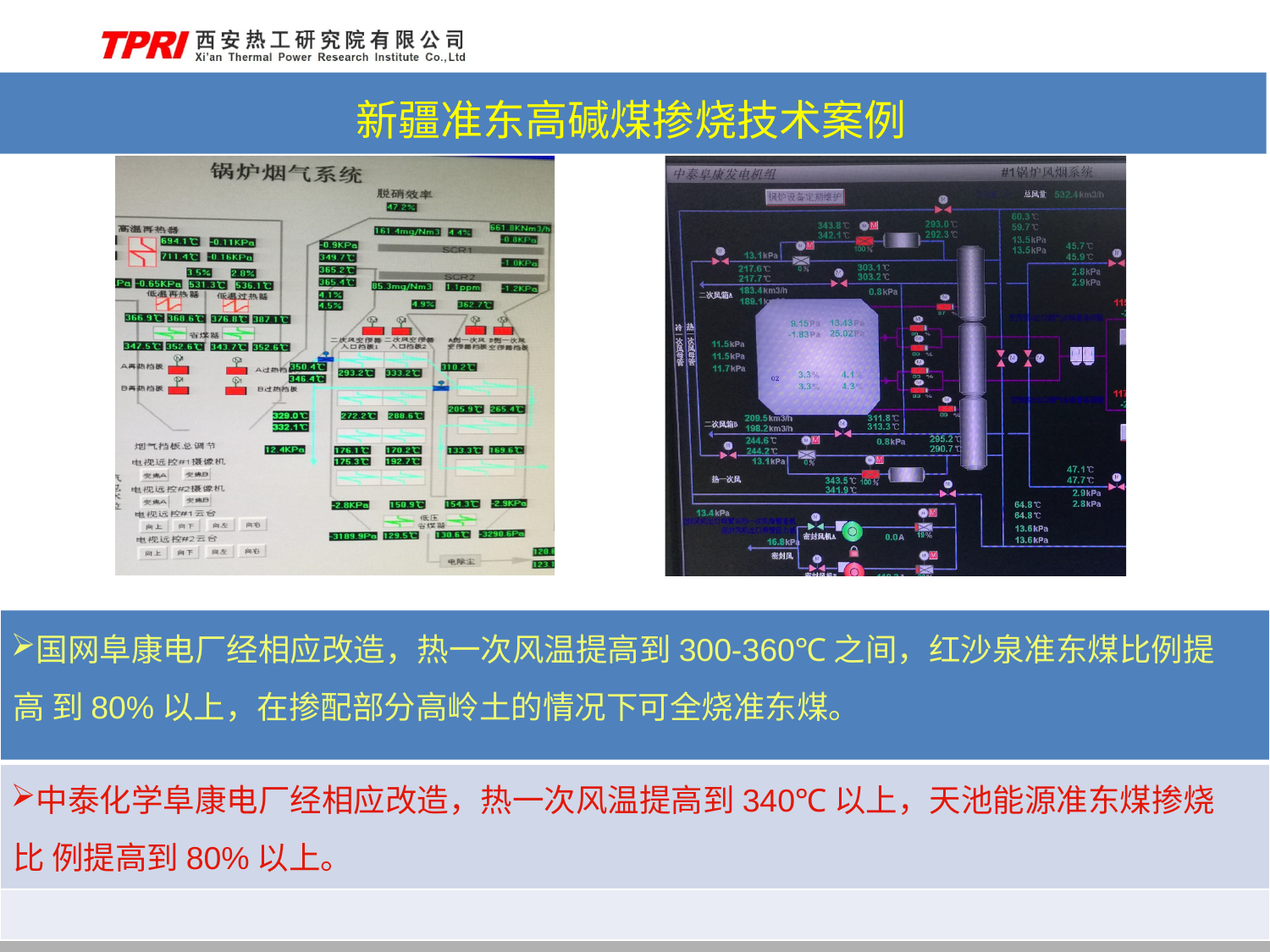

# 新疆准东高碱煤掺烧技术案例

国网阜康电厂经相应改造，热一次风温提高到300-360℃之间，红沙泉准东煤比例提高 到80%以上，在掺配部分高岭土的情况下可全烧准东煤。

中泰化学阜康电厂经相应改造，热一次风温提高到340℃以上，天池能源准东煤掺烧比 例提高到80%以上。